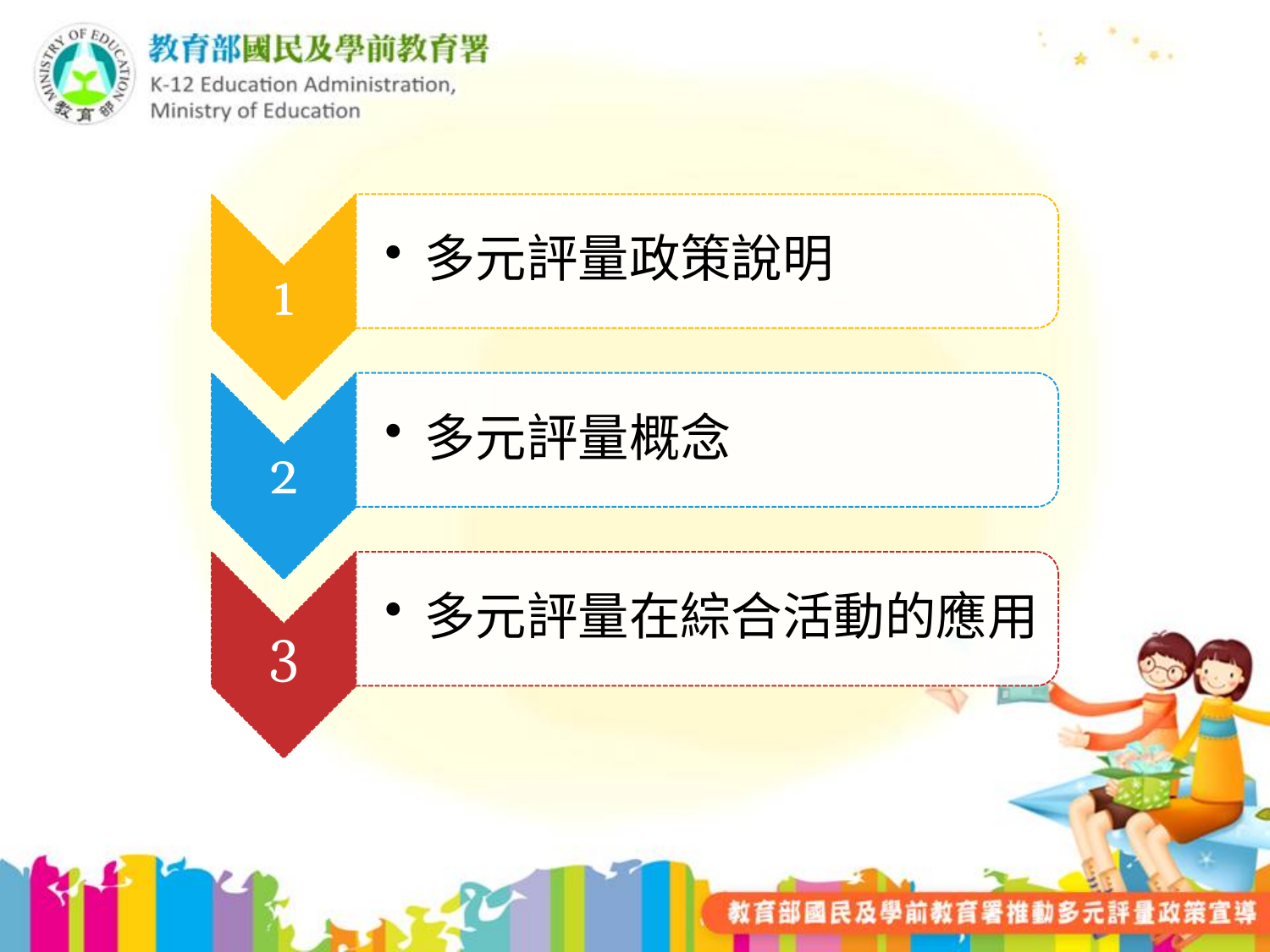

#
1
多元評量政策說明
2
多元評量概念
3
多元評量在綜合活動的應用